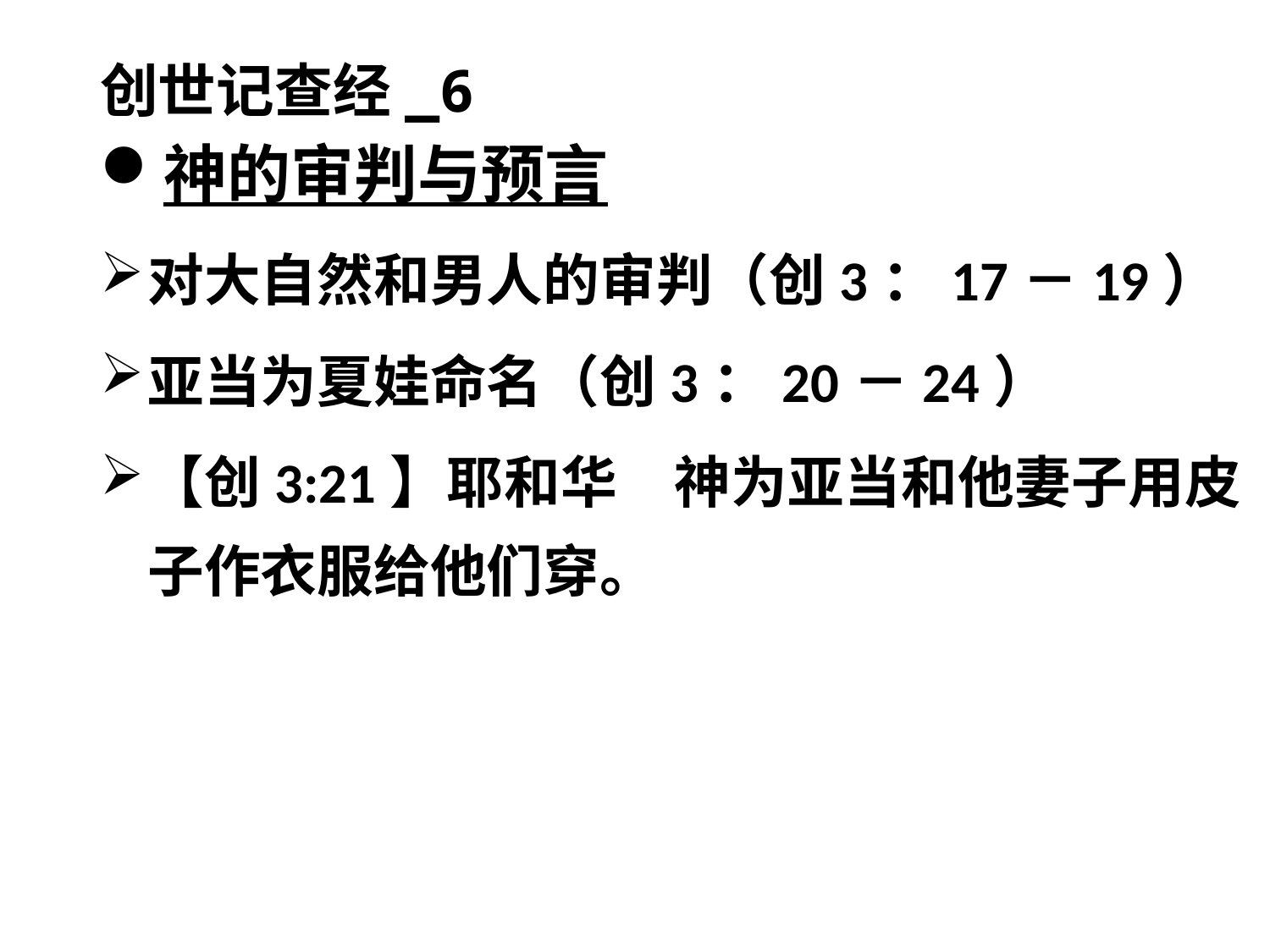

# 创世记查经_6
神的审判与预言
对大自然和男人的审判（创3：17－19）
亚当为夏娃命名（创3：20－24）
【创3:21】耶和华　神为亚当和他妻子用皮子作衣服给他们穿。